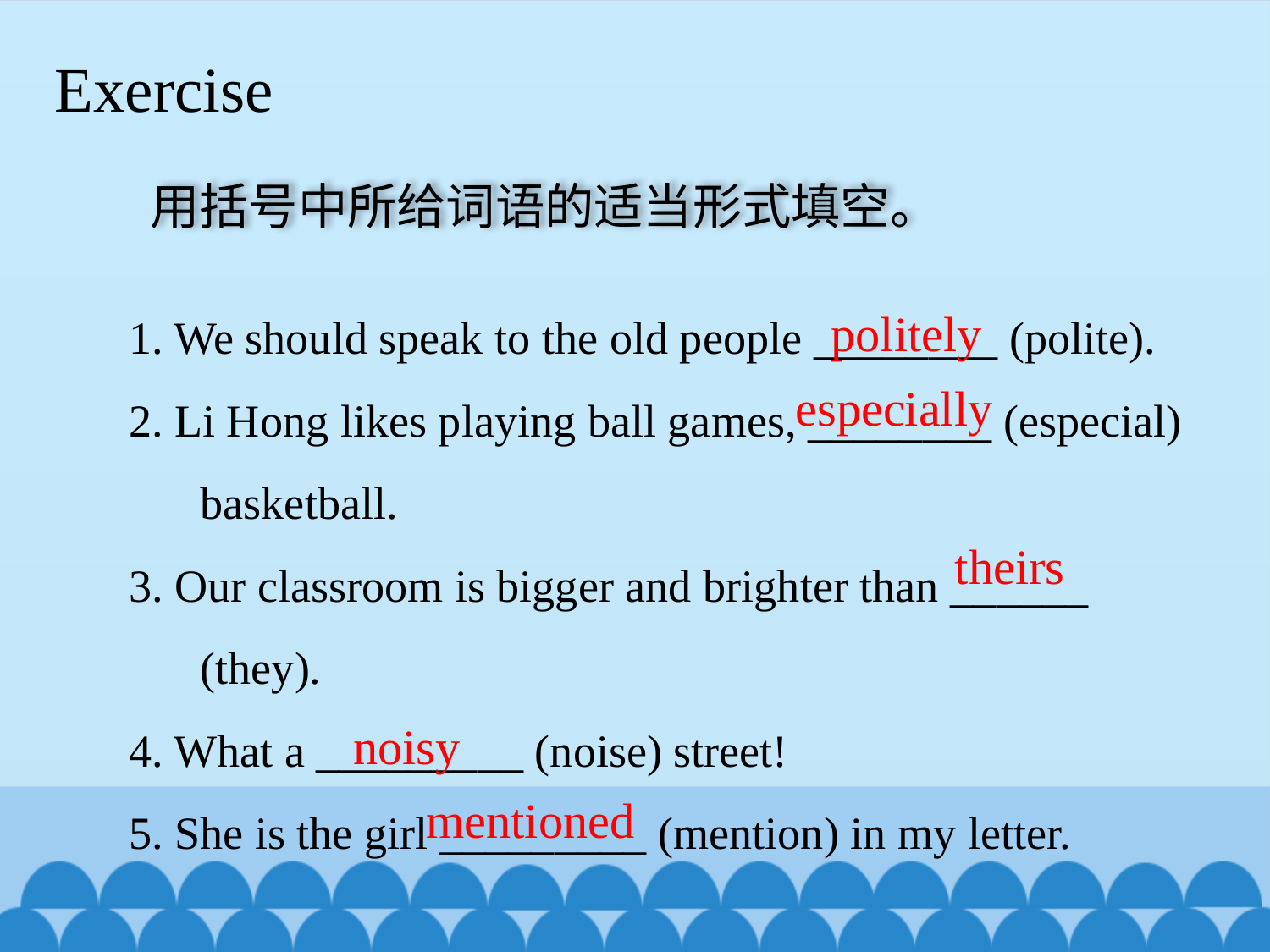

Exercise
用括号中所给词语的适当形式填空。
1. We should speak to the old people ________ (polite).
2. Li Hong likes playing ball games, ________ (especial) basketball.
3. Our classroom is bigger and brighter than ______ (they).
4. What a _________ (noise) street!
5. She is the girl _________ (mention) in my letter.
politely
especially
theirs
noisy
mentioned